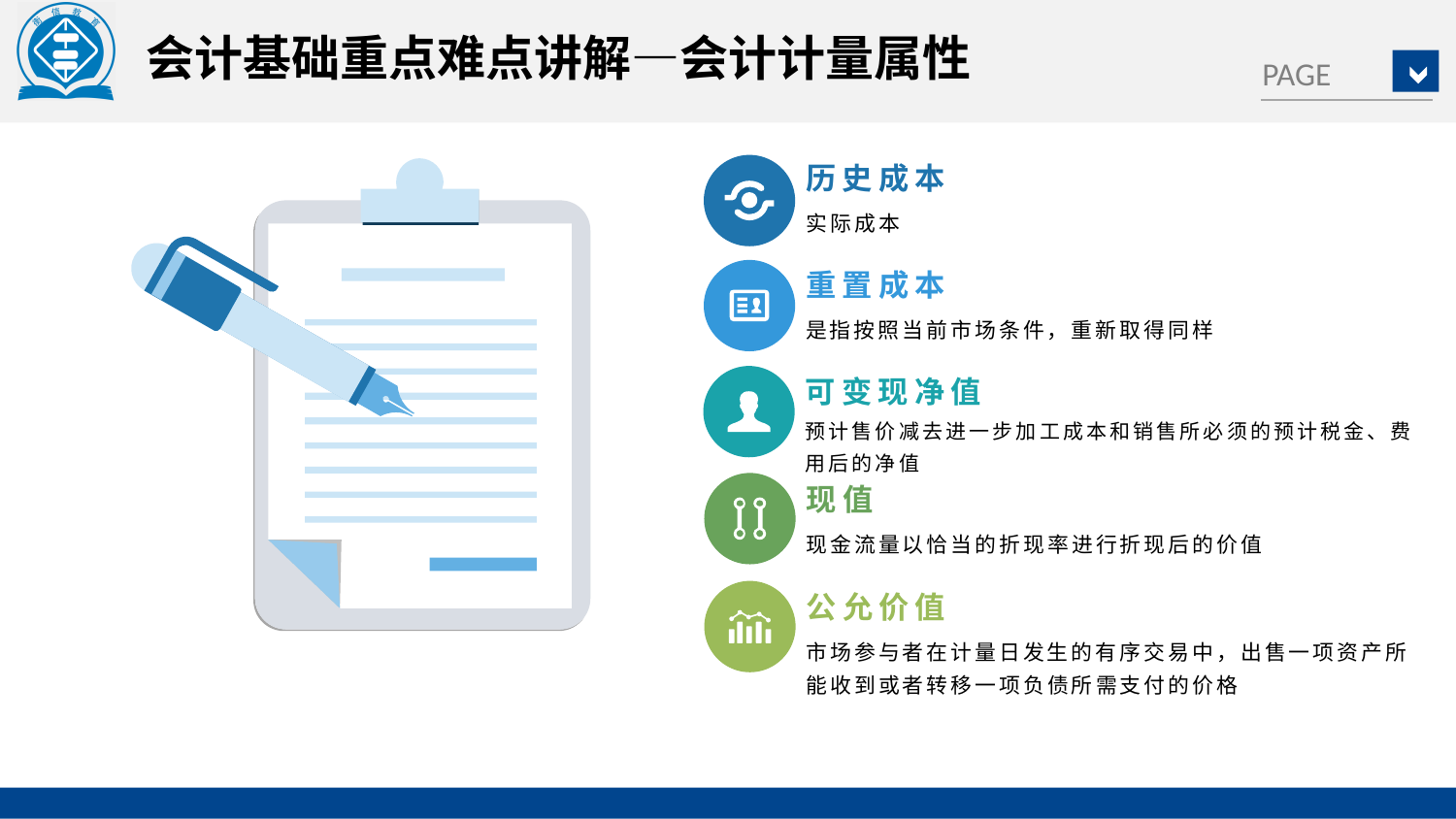

会计基础重点难点讲解—会计计量属性
10
历史成本

实际成本

重置成本

是指按照当前市场条件，重新取得同样

可变现净值

预计售价减去进一步加工成本和销售所必须的预计税金、费用后的净值

现值

现金流量以恰当的折现率进行折现后的价值

公允价值

市场参与者在计量日发生的有序交易中，出售一项资产所能收到或者转移一项负债所需支付的价格